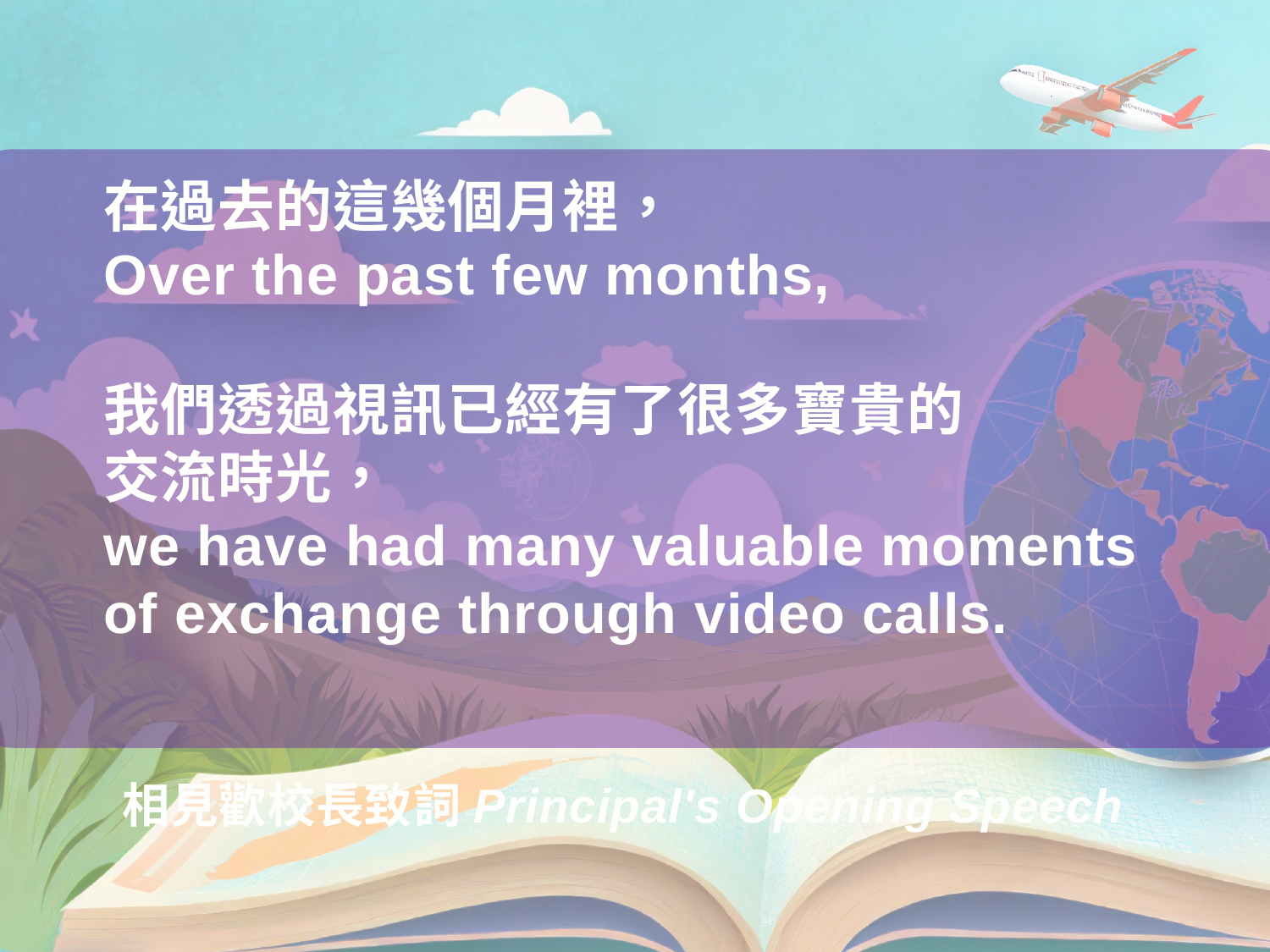

在過去的這幾個月裡，
Over the past few months,

我們透過視訊已經有了很多寶貴的
交流時光，
we have had many valuable moments of exchange through video calls.
相見歡校長致詞Principal's Opening Speech